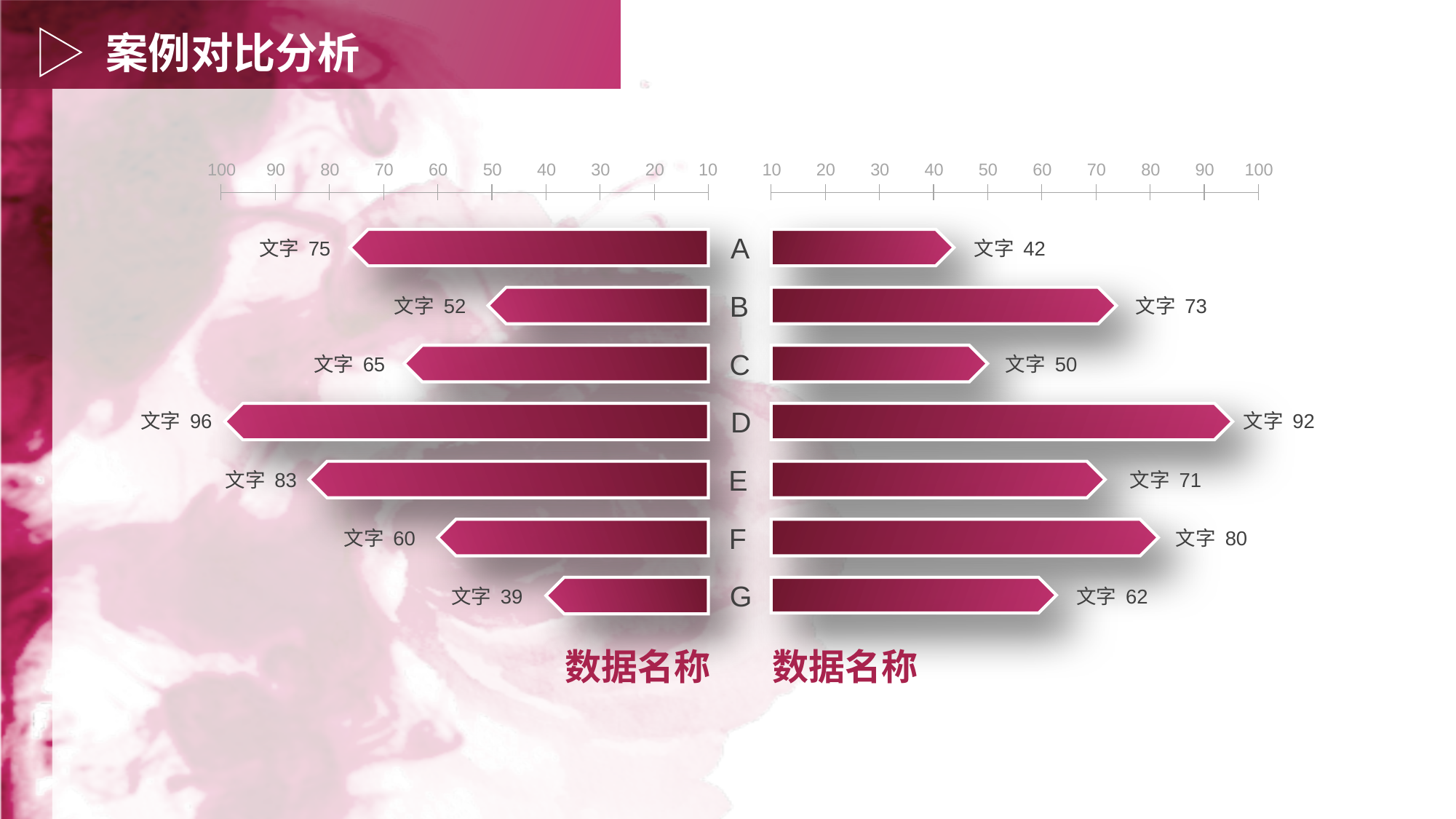

案例对比分析

100
90
80
70
60
50
40
30
20
10
10
20
30
40
50
60
70
80
90
100
A

文字 75
文字 42
B

文字 52
文字 73
C

文字 65
文字 50
D

文字 96
文字 92
E

文字 83
文字 71
F

文字 60
文字 80
G

文字 39
文字 62
数据名称
数据名称